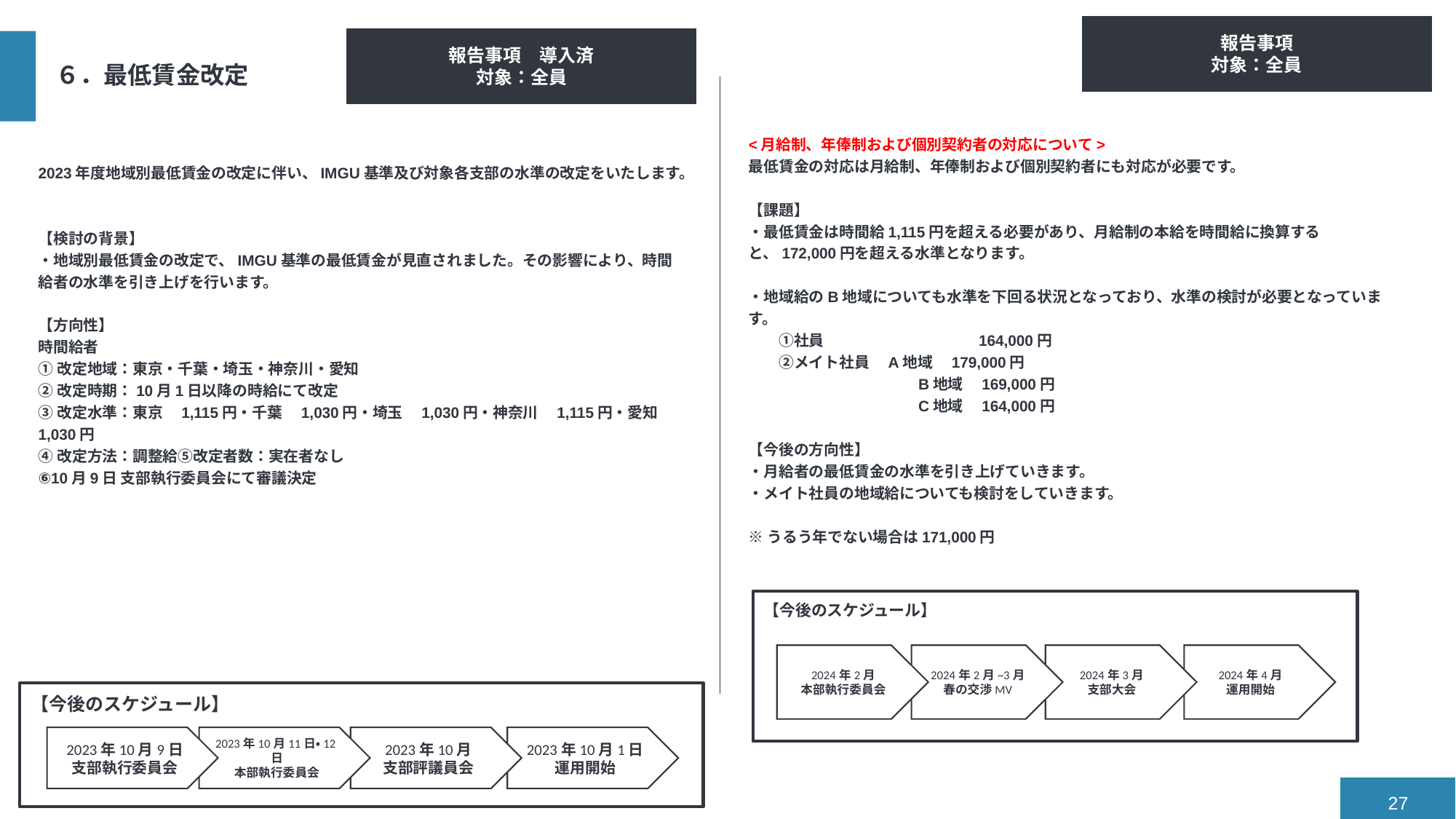

報告事項
対象：全員
報告事項　導入済
対象：全員
# ６．最低賃金改定
<月給制、年俸制および個別契約者の対応について>
最低賃金の対応は月給制、年俸制および個別契約者にも対応が必要です。

【課題】
・最低賃金は時間給1,115円を超える必要があり、月給制の本給を時間給に換算すると、172,000円を超える水準となります。

・地域給のB地域についても水準を下回る状況となっており、水準の検討が必要となっています。
　　➀社員　　　　　　　　　　164,000円
　　➁メイト社員　A地域　179,000円
　　　　　　　　　　　B地域　169,000円
　　　　　　　　　　　C地域　164,000円

【今後の方向性】
・月給者の最低賃金の水準を引き上げていきます。
・メイト社員の地域給についても検討をしていきます。

※うるう年でない場合は171,000円

2023年度地域別最低賃金の改定に伴い、IMGU基準及び対象各支部の水準の改定をいたします。

【検討の背景】
・地域別最低賃金の改定で、IMGU基準の最低賃金が見直されました。その影響により、時間給者の水準を引き上げを行います。

【方向性】
時間給者
①改定地域：東京・千葉・埼玉・神奈川・愛知
②改定時期：10月1日以降の時給にて改定
③改定水準：東京　1,115円・千葉　1,030円・埼玉　1,030円・神奈川　1,115円・愛知　1,030円
④改定方法：調整給⑤改定者数：実在者なし
⑥10月9日 支部執行委員会にて審議決定

【今後のスケジュール】
2024年2月
本部執行委員会
2024年3月
支部大会
2024年4月
運用開始
2024年2月~3月
春の交渉MV
【今後のスケジュール】
2023年10月9日
支部執行委員会
2023年10月
支部評議員会
2023年10月1日
運用開始
2023年10月11日・12日
本部執行委員会
27